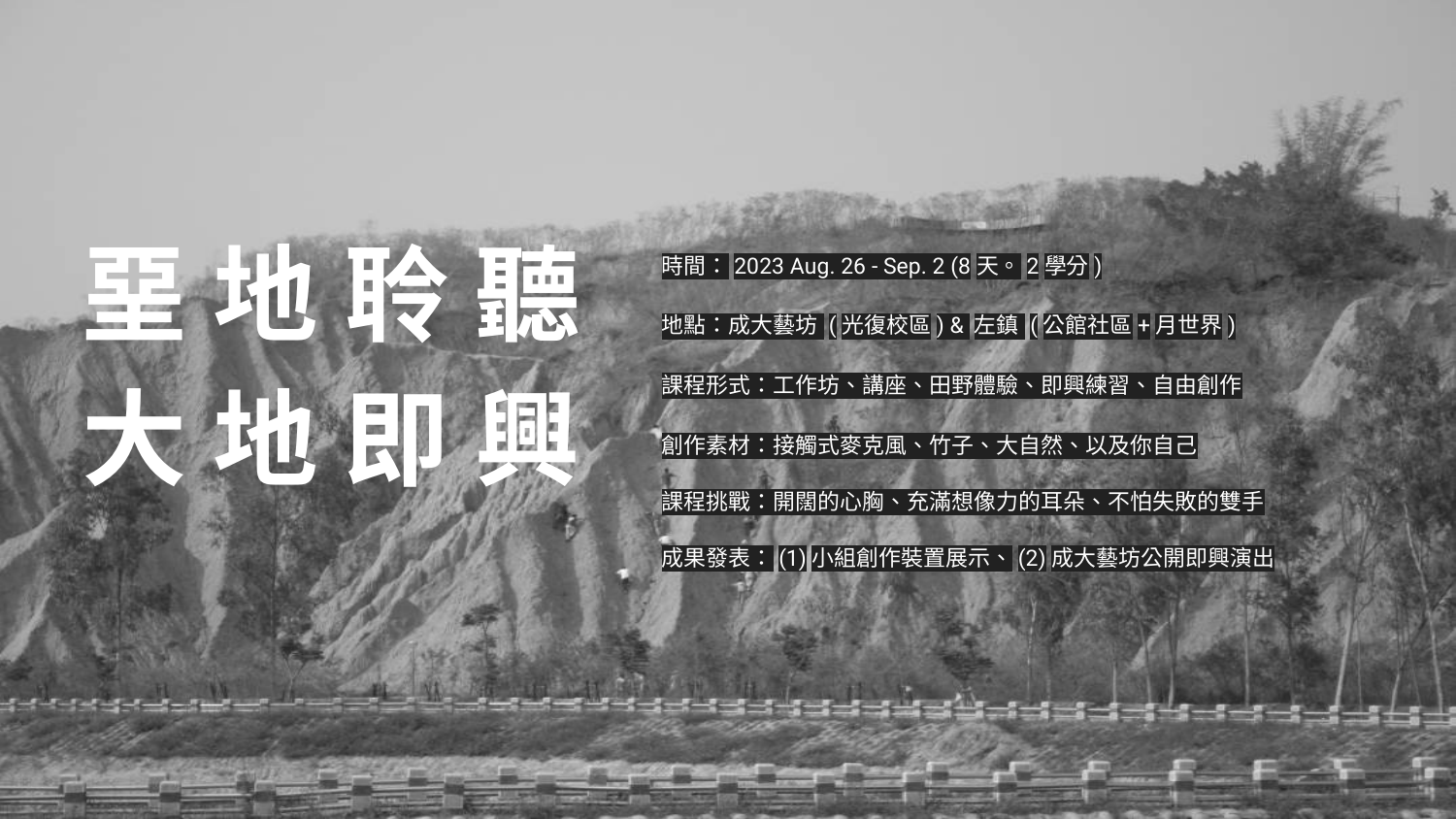

堊 地 聆 聽大 地 即 興
時間：2023 Aug. 26 - Sep. 2 (8天。2學分)
地點：成大藝坊 (光復校區) & 左鎮 (公館社區+月世界)
課程形式：工作坊、講座、田野體驗、即興練習、自由創作
創作素材：接觸式麥克風、竹子、大自然、以及你自己
課程挑戰：開闊的心胸、充滿想像力的耳朵、不怕失敗的雙手
成果發表：(1)小組創作裝置展示、(2)成大藝坊公開即興演出